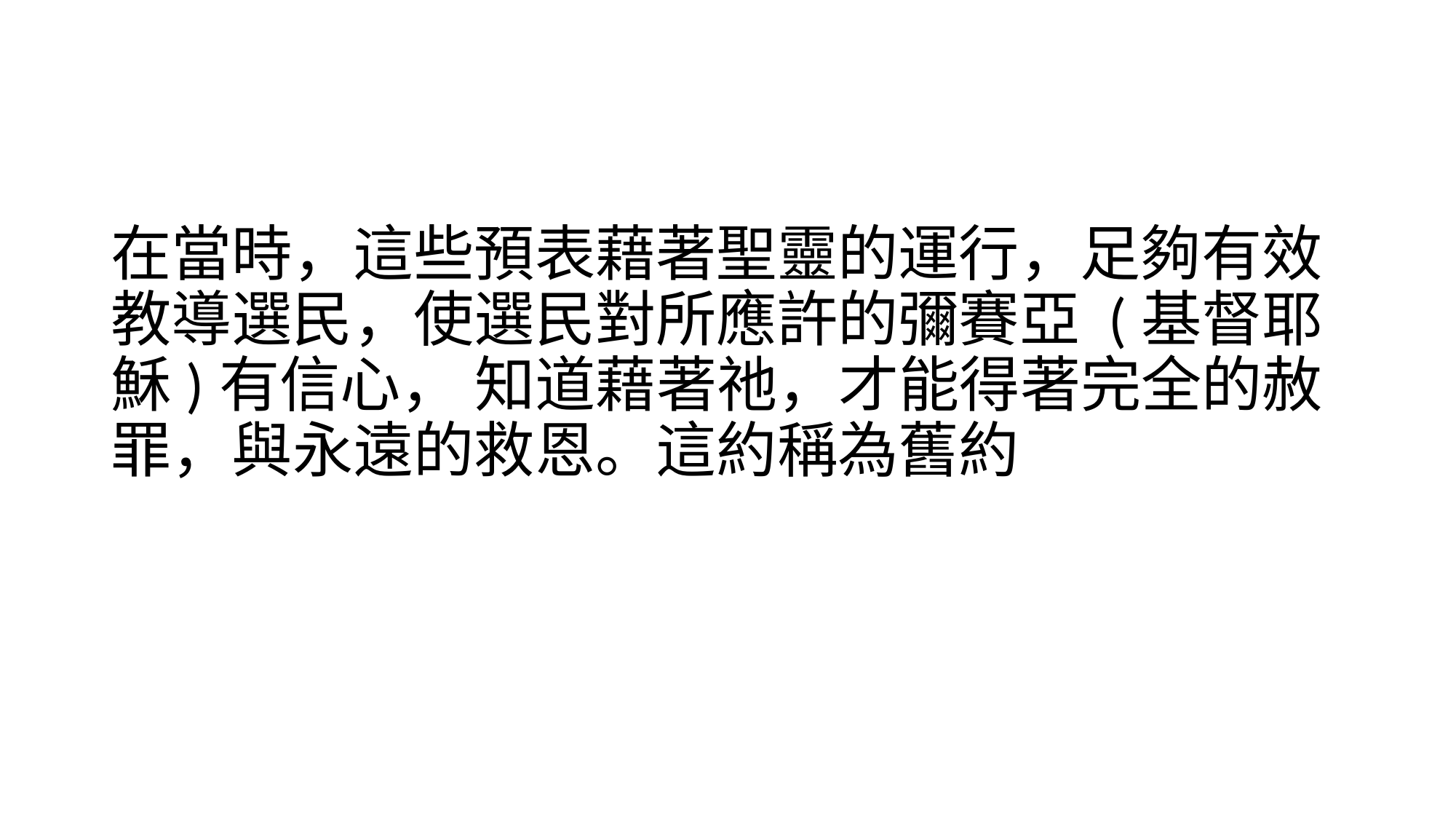

#
在當時，這些預表藉著聖靈的運行，足夠有效教導選民，使選民對所應許的彌賽亞 (基督耶穌)有信心， 知道藉著祂，才能得著完全的赦罪，與永遠的救恩。這約稱為舊約